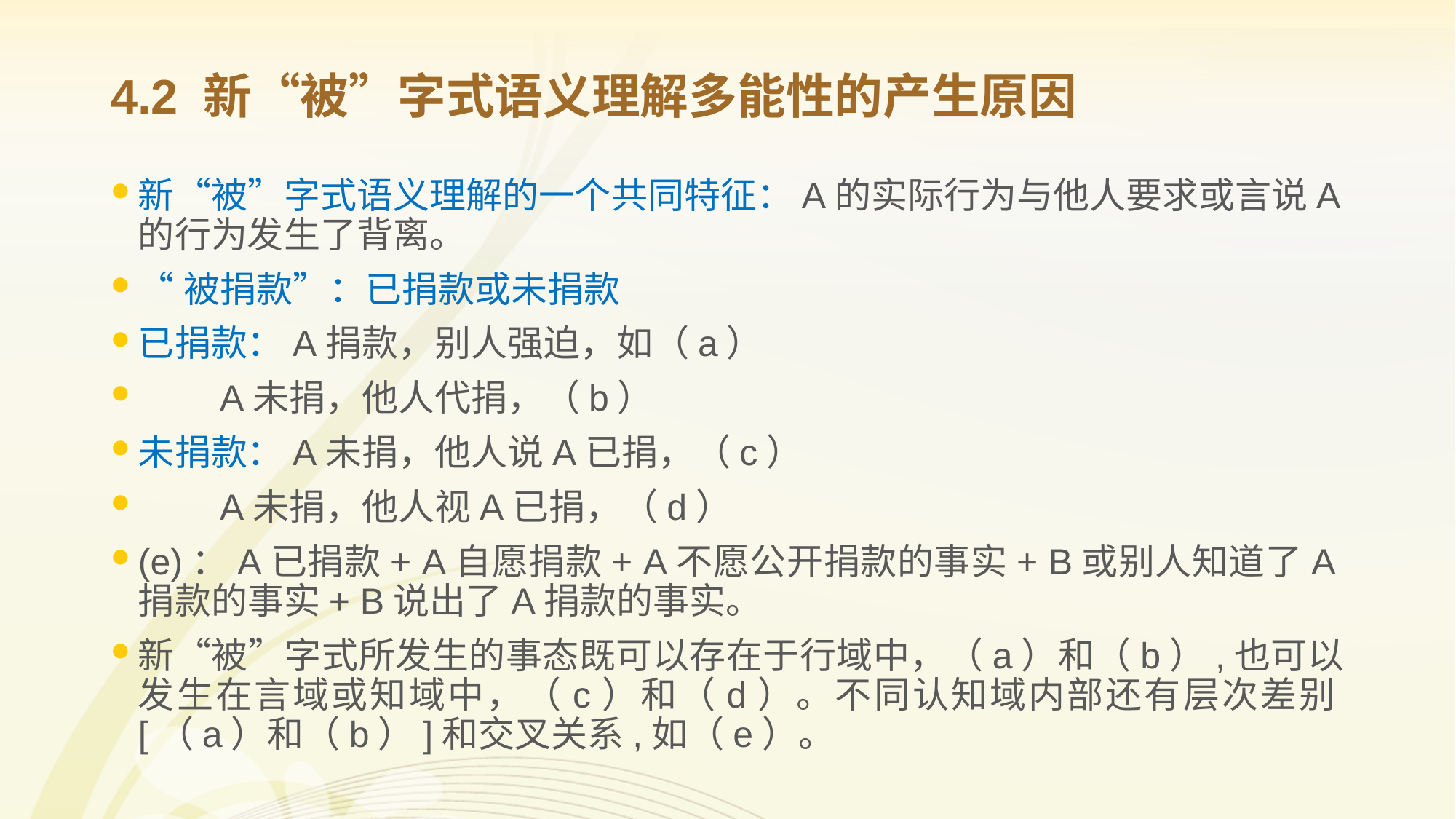

# 4.2 新“被”字式语义理解多能性的产生原因
新“被”字式语义理解的一个共同特征：A的实际行为与他人要求或言说A的行为发生了背离。
“被捐款”：已捐款或未捐款
已捐款：A捐款，别人强迫，如（a）
        A未捐，他人代捐，（b）
未捐款：A未捐，他人说A已捐，（c）
        A未捐，他人视A已捐，（d）
(e)：A已捐款+ A自愿捐款+ A不愿公开捐款的事实+ B或别人知道了A捐款的事实+ B说出了A捐款的事实。
新“被”字式所发生的事态既可以存在于行域中，（a）和（b）,也可以发生在言域或知域中，（c）和（d）。不同认知域内部还有层次差别[（a）和（b）]和交叉关系,如（e）。